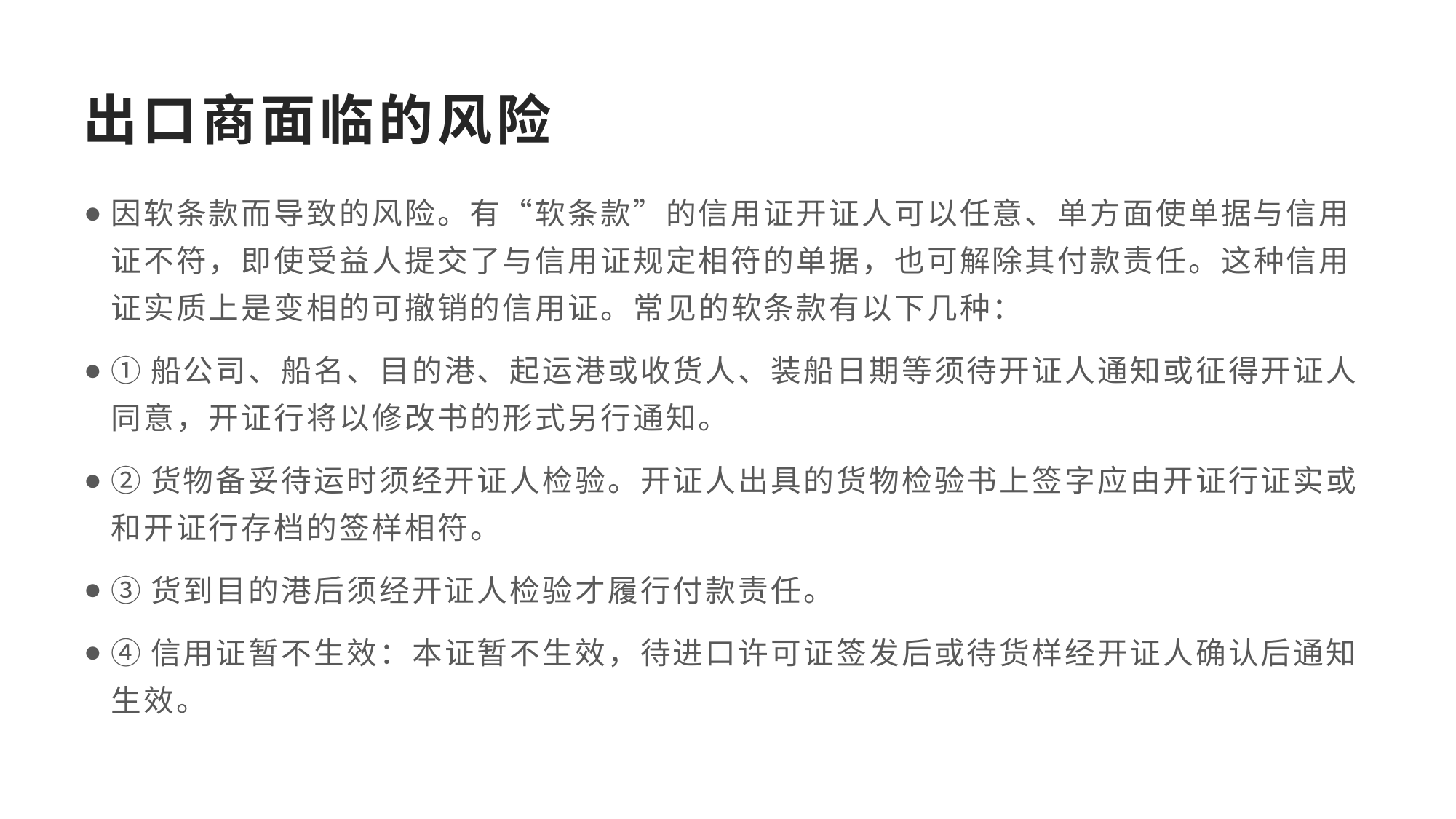

出口商面临的风险
因软条款而导致的风险。有“软条款”的信用证开证人可以任意、单方面使单据与信用证不符，即使受益人提交了与信用证规定相符的单据，也可解除其付款责任。这种信用证实质上是变相的可撤销的信用证。常见的软条款有以下几种：
①船公司、船名、目的港、起运港或收货人、装船日期等须待开证人通知或征得开证人同意，开证行将以修改书的形式另行通知。
②货物备妥待运时须经开证人检验。开证人出具的货物检验书上签字应由开证行证实或和开证行存档的签样相符。
③货到目的港后须经开证人检验才履行付款责任。
④信用证暂不生效：本证暂不生效，待进口许可证签发后或待货样经开证人确认后通知生效。